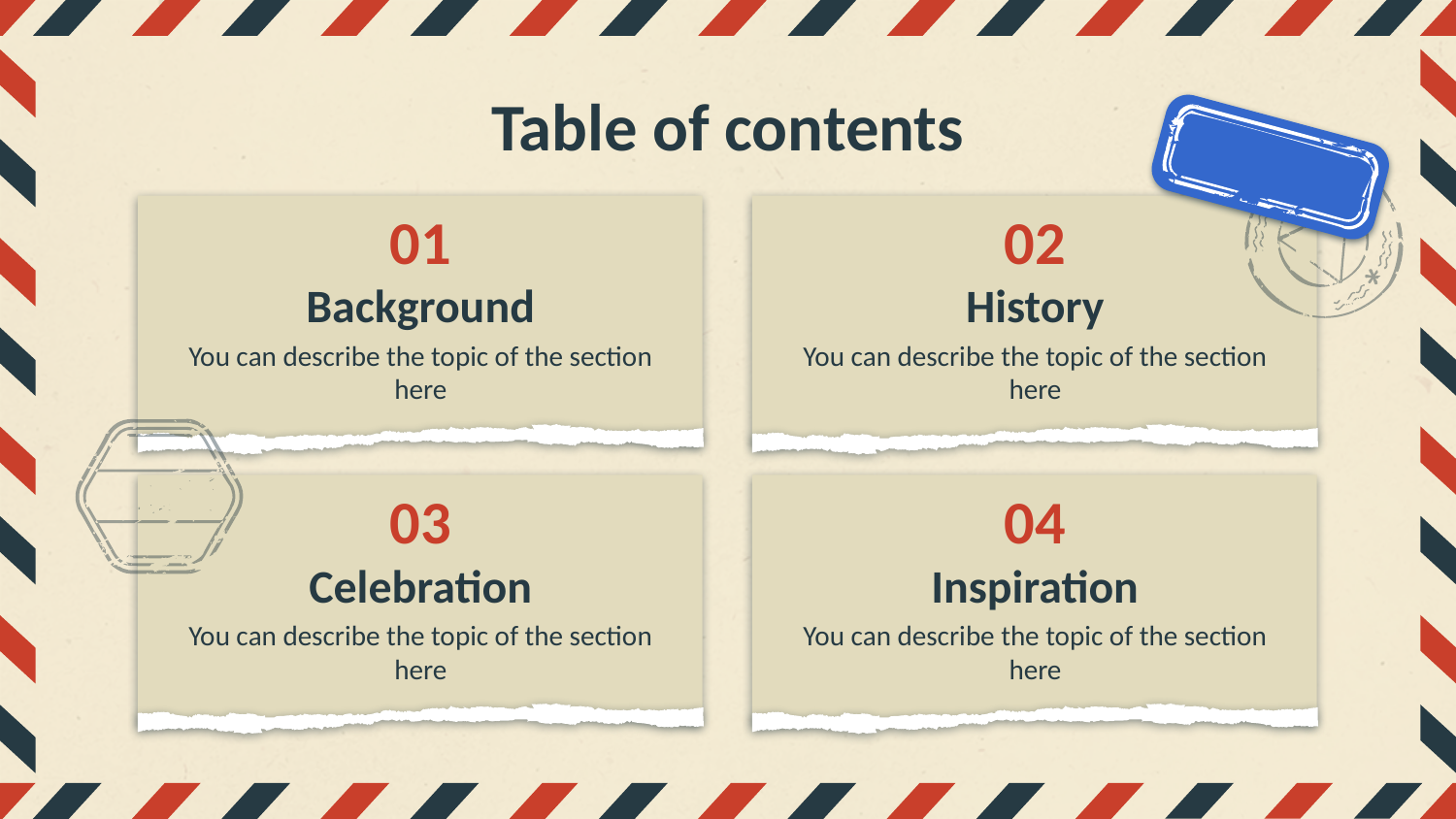

行业PPT模板http://www.1ppt.com/hangye/

Table of contents

01
02
# Background
History
You can describe the topic of the section here
You can describe the topic of the section here

03
04
Celebration
Inspiration
You can describe the topic of the section here
You can describe the topic of the section here